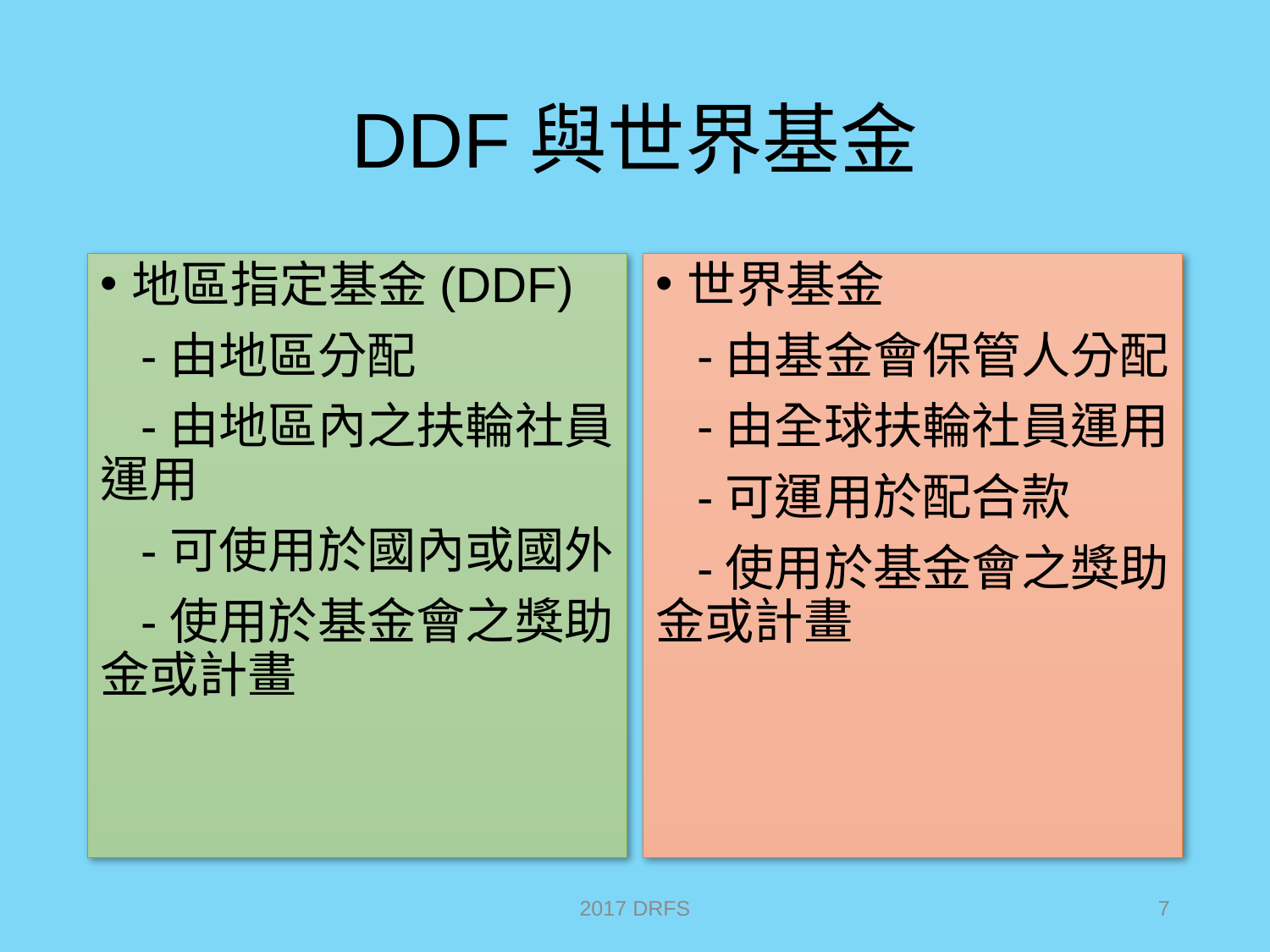

# DDF與世界基金
地區指定基金(DDF)
   -由地區分配
   -由地區內之扶輪社員運用
   -可使用於國內或國外
   -使用於基金會之獎助金或計畫
世界基金
   -由基金會保管人分配
   -由全球扶輪社員運用
   -可運用於配合款
   -使用於基金會之獎助金或計畫
2017 DRFS
7